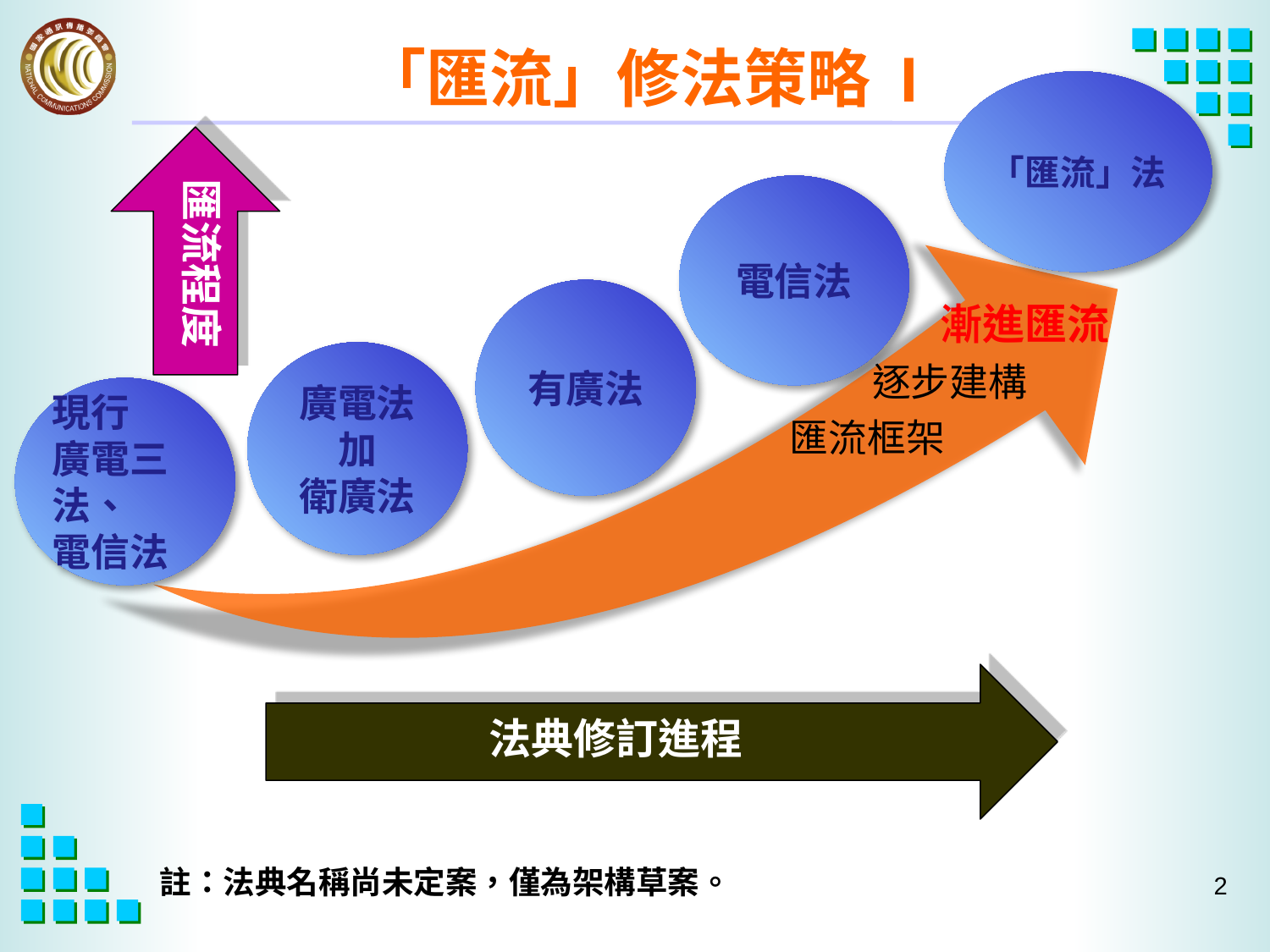

「匯流」修法策略 I
「匯流」法

匯流程度
電信法
漸進匯流
逐步建構
匯流框架
有廣法
廣電法加
衛廣法
現行
廣電三法、
電信法

法典修訂進程
註：法典名稱尚未定案，僅為架構草案。
2